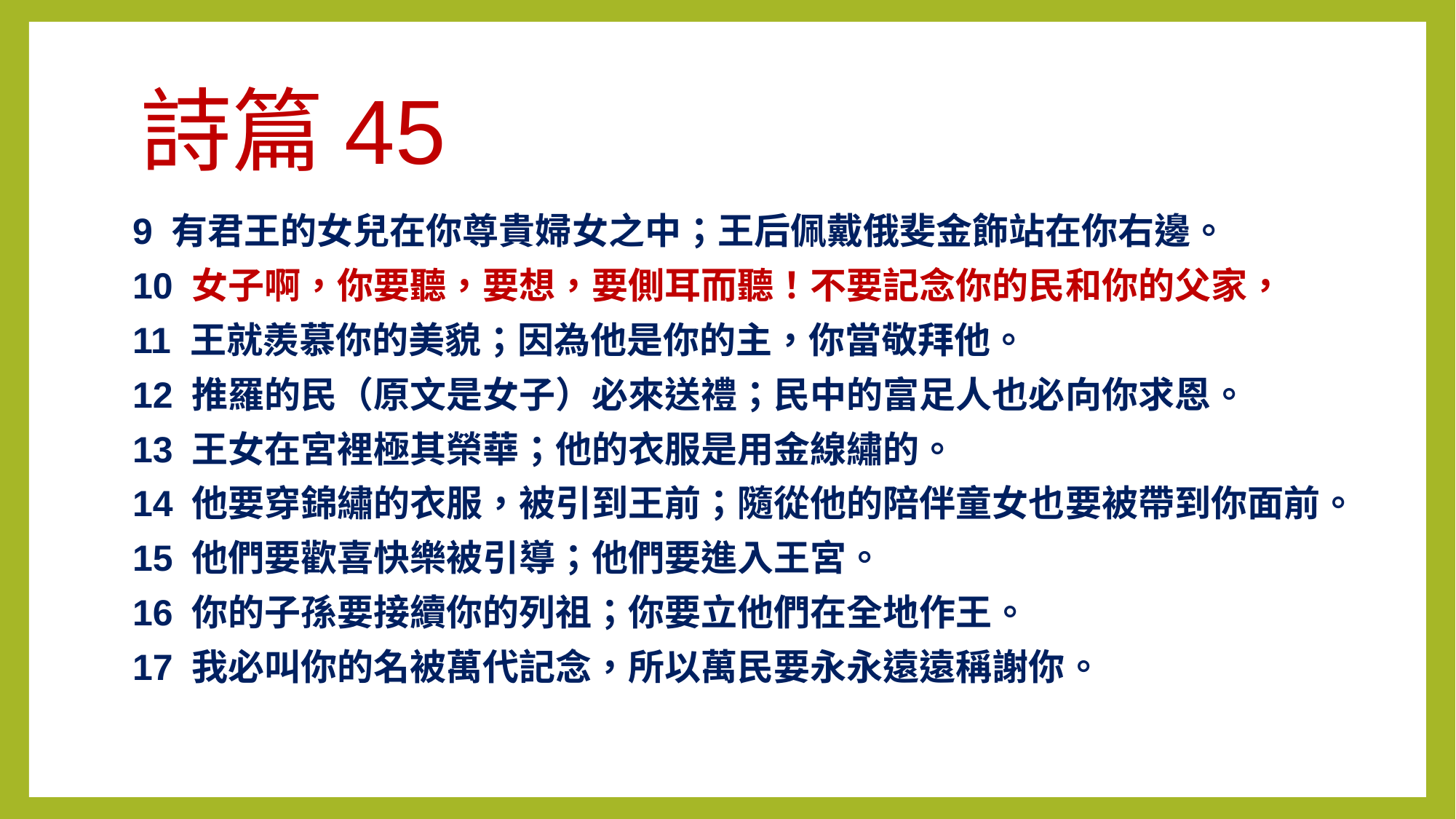

# 詩篇45
9 有君王的女兒在你尊貴婦女之中；王后佩戴俄斐金飾站在你右邊。
10 女子啊，你要聽，要想，要側耳而聽！不要記念你的民和你的父家，
11 王就羨慕你的美貌；因為他是你的主，你當敬拜他。
12 推羅的民（原文是女子）必來送禮；民中的富足人也必向你求恩。
13 王女在宮裡極其榮華；他的衣服是用金線繡的。
14 他要穿錦繡的衣服，被引到王前；隨從他的陪伴童女也要被帶到你面前。
15 他們要歡喜快樂被引導；他們要進入王宮。
16 你的子孫要接續你的列祖；你要立他們在全地作王。
17 我必叫你的名被萬代記念，所以萬民要永永遠遠稱謝你。